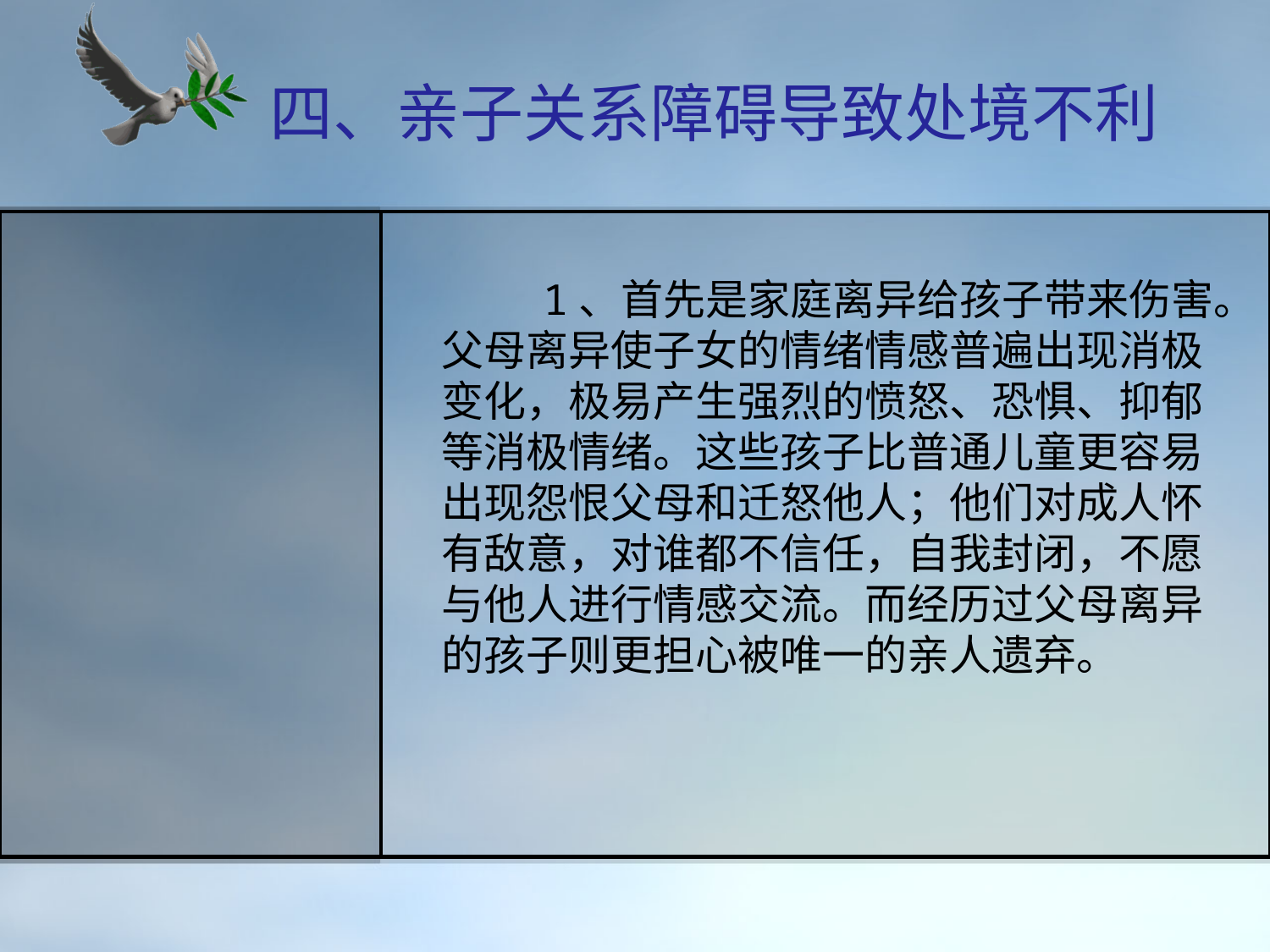

# 四、亲子关系障碍导致处境不利

    1、首先是家庭离异给孩子带来伤害。父母离异使子女的情绪情感普遍出现消极变化，极易产生强烈的愤怒、恐惧、抑郁等消极情绪。这些孩子比普通儿童更容易出现怨恨父母和迁怒他人；他们对成人怀有敌意，对谁都不信任，自我封闭，不愿与他人进行情感交流。而经历过父母离异的孩子则更担心被唯一的亲人遗弃。